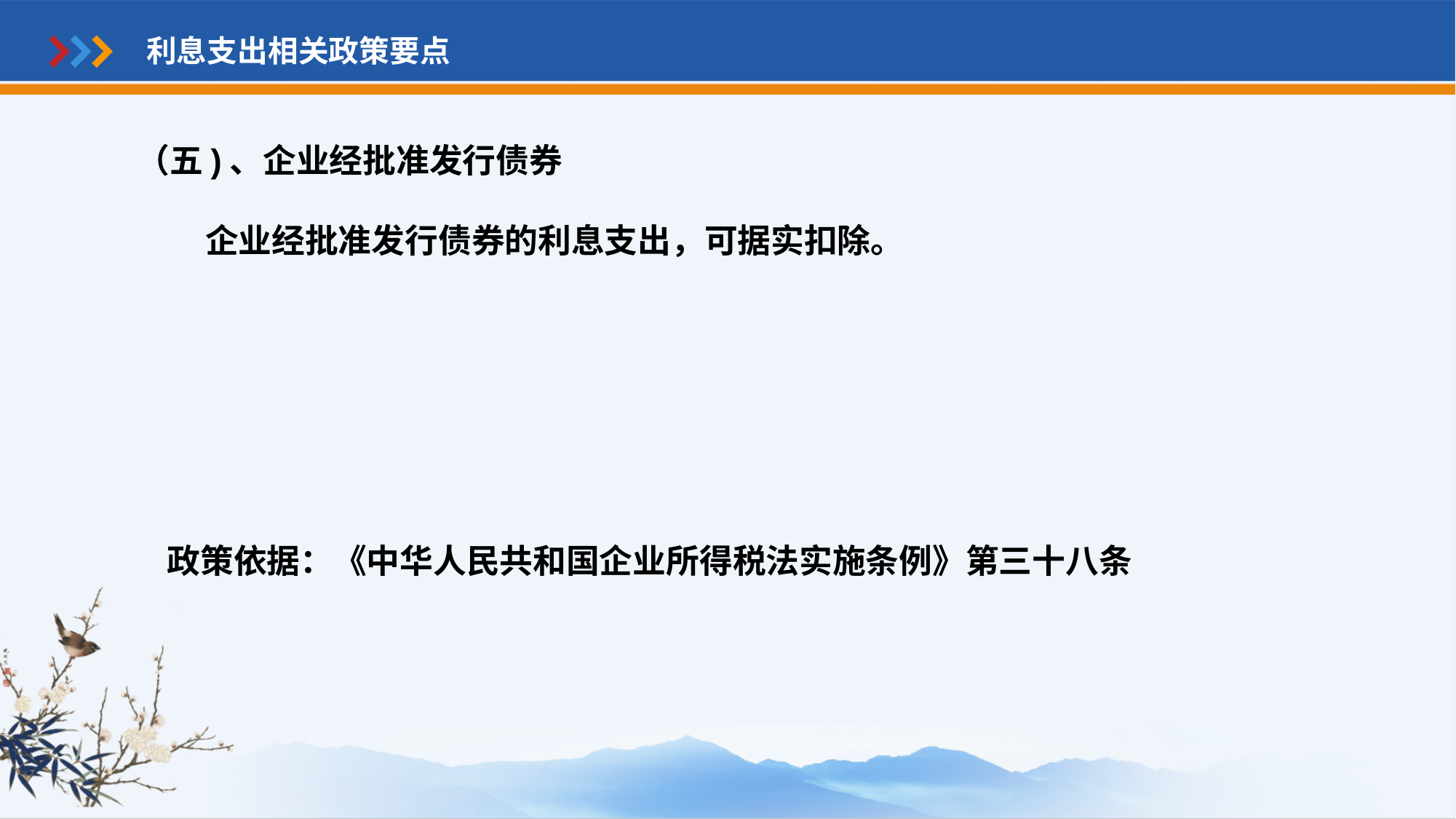

利息支出相关政策要点

（五)、企业经批准发行债券

        企业经批准发行债券的利息支出，可据实扣除。

   政策依据：《中华人民共和国企业所得税法实施条例》第三十八条